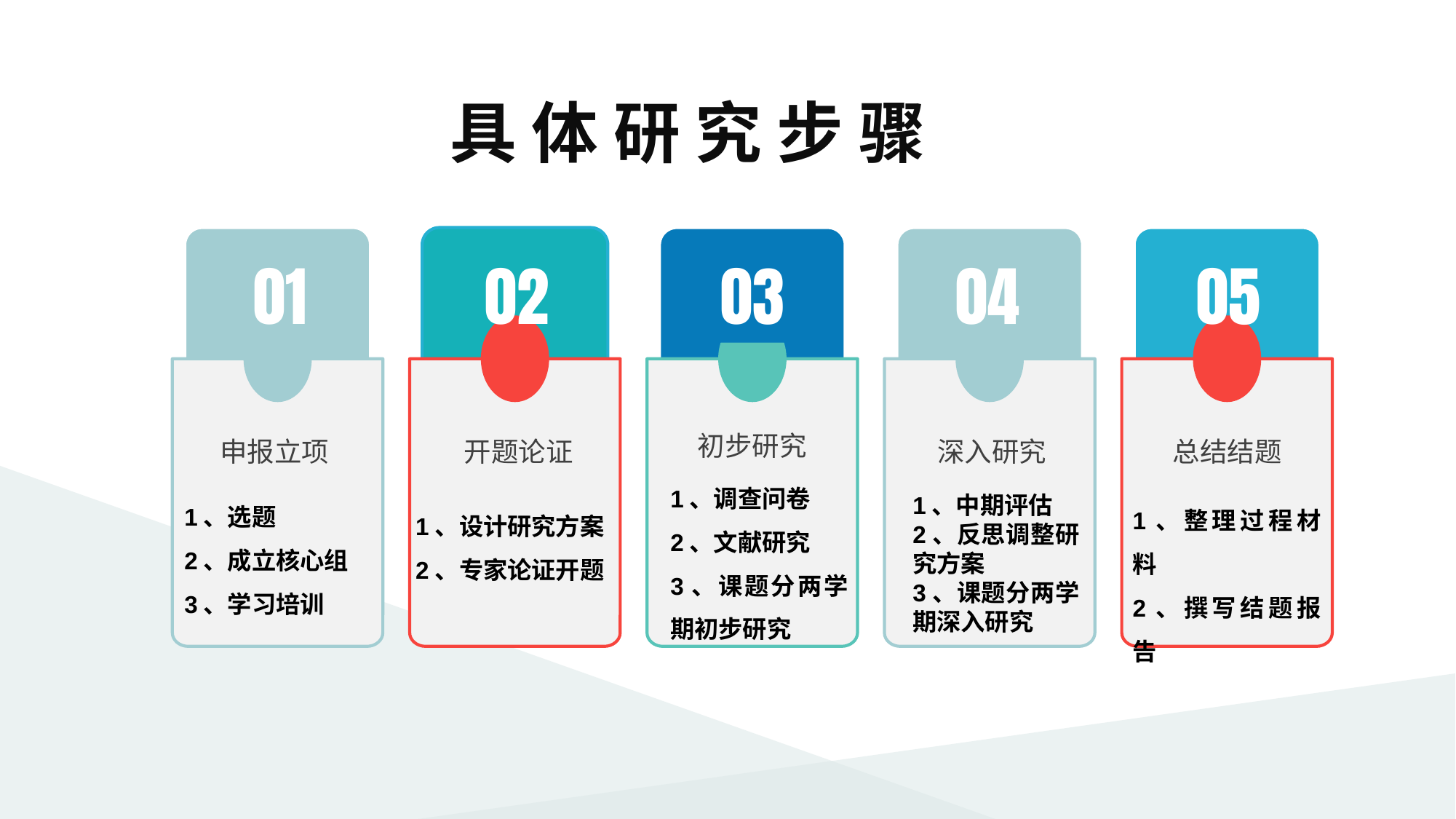

具 体 研 究 步 骤

01

申报立项
1、选题
2、成立核心组
3、学习培训

02

开题论证
1、设计研究方案
2、专家论证开题

03

初步研究
1、调查问卷
2、文献研究
3、课题分两学期初步研究

04

深入研究
1、中期评估
2、反思调整研究方案
3、课题分两学期深入研究

05

总结结题
1、整理过程材料
2、撰写结题报告